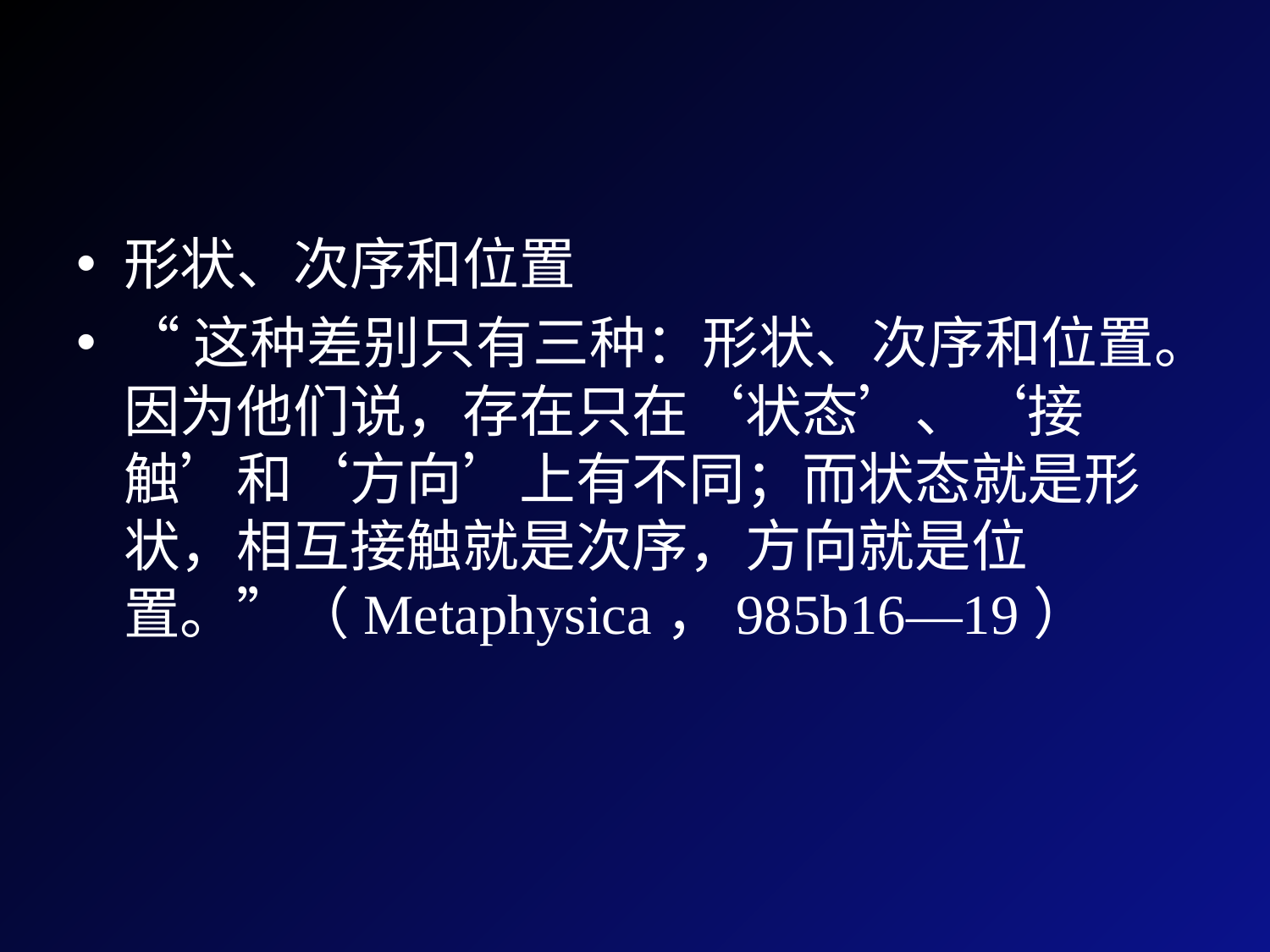

#
形状、次序和位置
“这种差别只有三种：形状、次序和位置。因为他们说，存在只在‘状态’、‘接触’和‘方向’上有不同；而状态就是形状，相互接触就是次序，方向就是位置。”（Metaphysica，985b16—19）